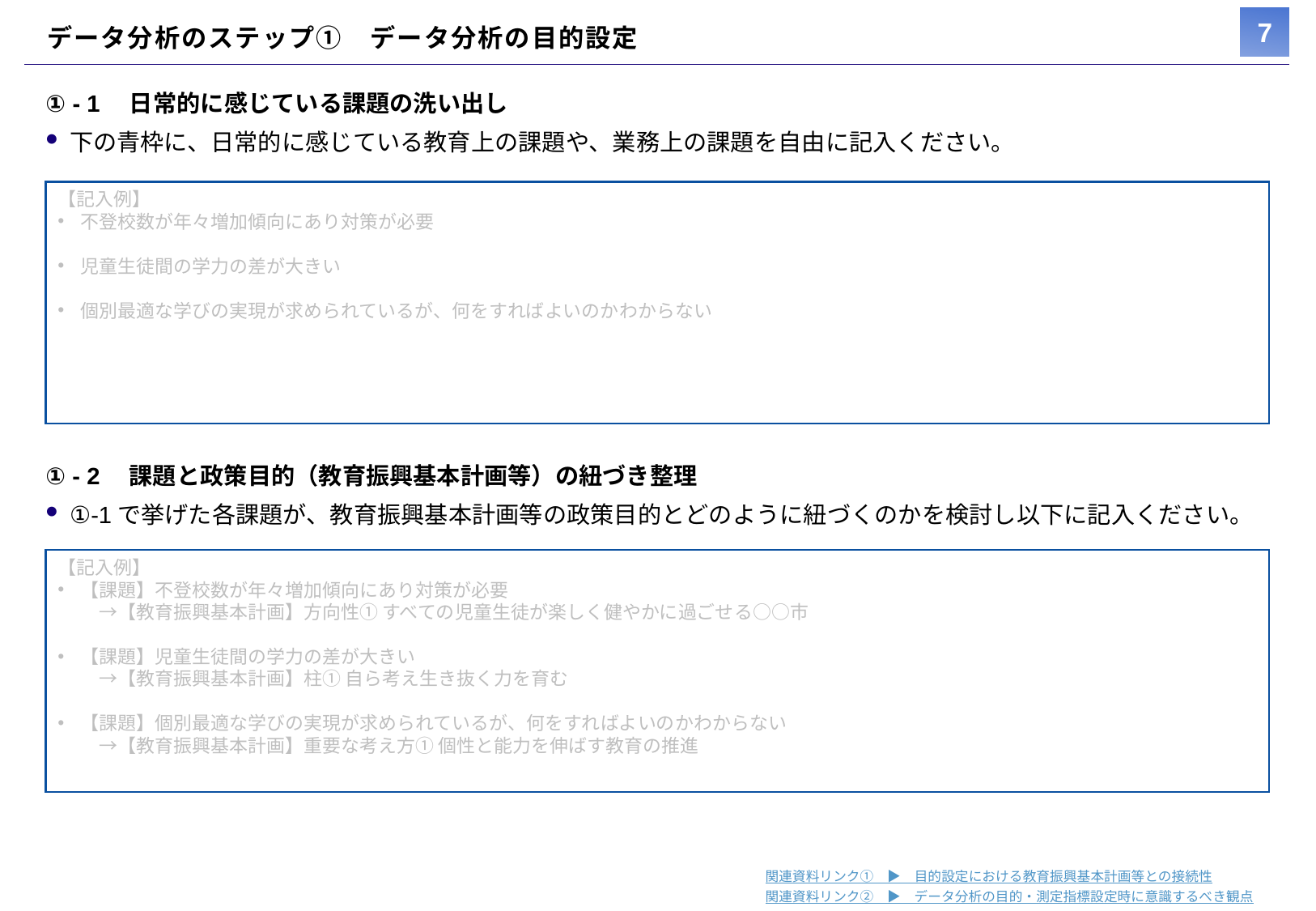

# データ分析のステップ①　データ分析の目的設定
① - 1　日常的に感じている課題の洗い出し
下の青枠に、日常的に感じている教育上の課題や、業務上の課題を自由に記入ください。
【記入例】
不登校数が年々増加傾向にあり対策が必要

児童生徒間の学力の差が大きい

個別最適な学びの実現が求められているが、何をすればよいのかわからない
① - 2　課題と政策目的（教育振興基本計画等）の紐づき整理
①-1で挙げた各課題が、教育振興基本計画等の政策目的とどのように紐づくのかを検討し以下に記入ください。
【記入例】
【課題】不登校数が年々増加傾向にあり対策が必要
　→【教育振興基本計画】方向性① すべての児童生徒が楽しく健やかに過ごせる○○市

【課題】児童生徒間の学力の差が大きい
　→【教育振興基本計画】柱① 自ら考え生き抜く力を育む

【課題】個別最適な学びの実現が求められているが、何をすればよいのかわからない
　→【教育振興基本計画】重要な考え方① 個性と能力を伸ばす教育の推進

関連資料リンク①　▶　目的設定における教育振興基本計画等との接続性
関連資料リンク②　▶　データ分析の目的・測定指標設定時に意識するべき観点